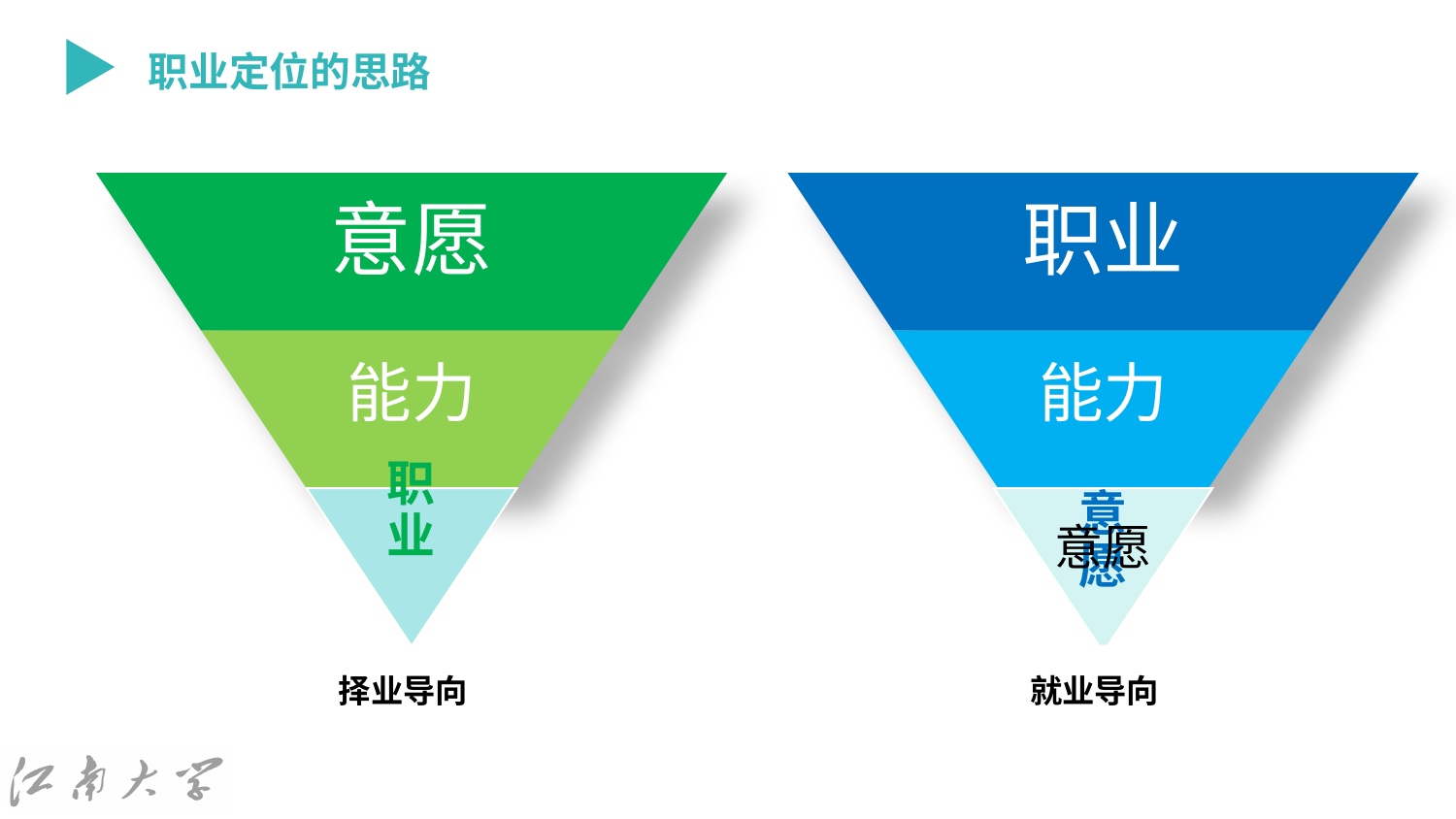

职业定位的思路

意愿
能力
职业
职业
能力
意愿
意愿
择业导向
就业导向